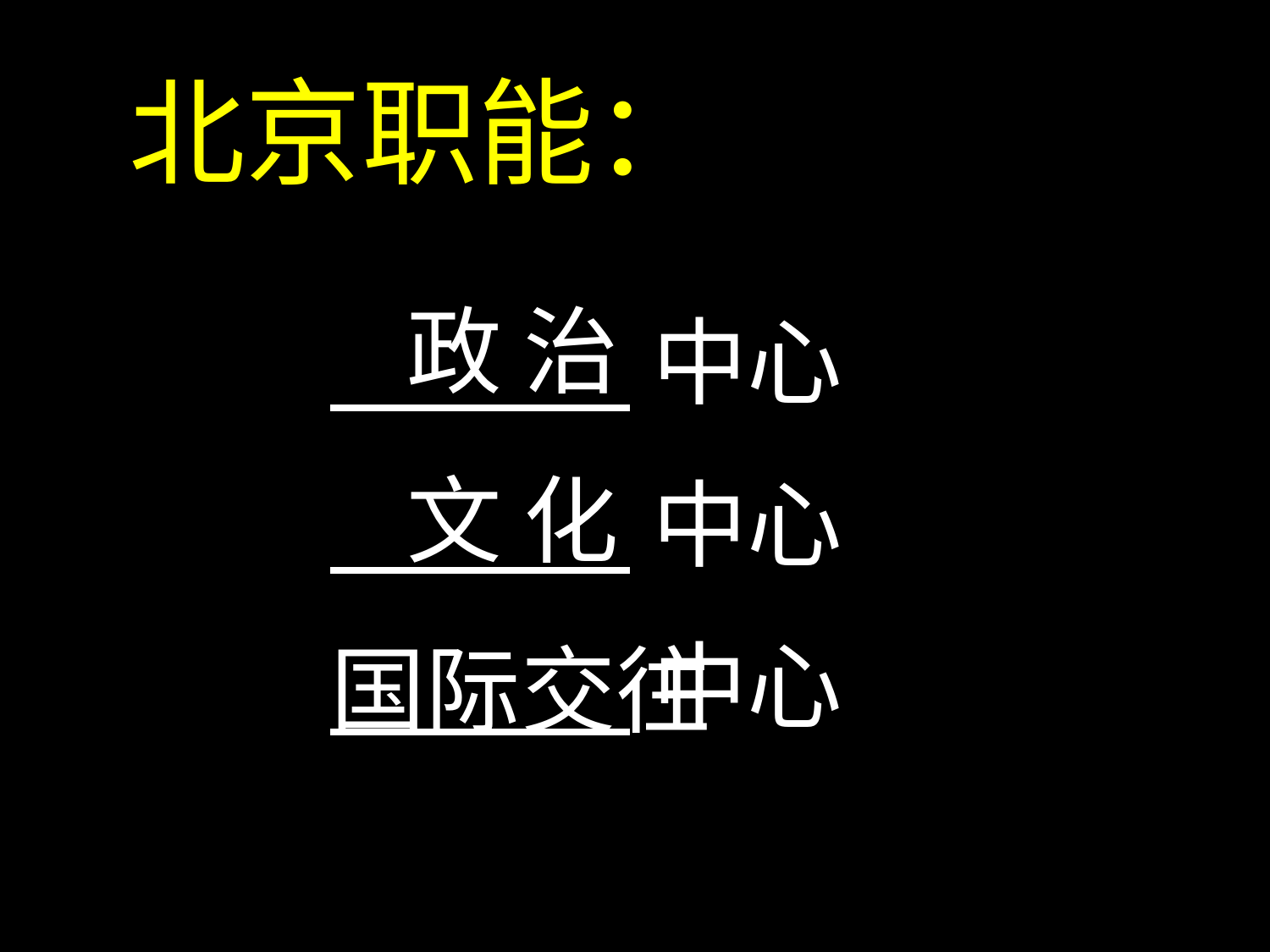

北京职能：
政 治
               中心
               中心
               中心
文 化
国际交往